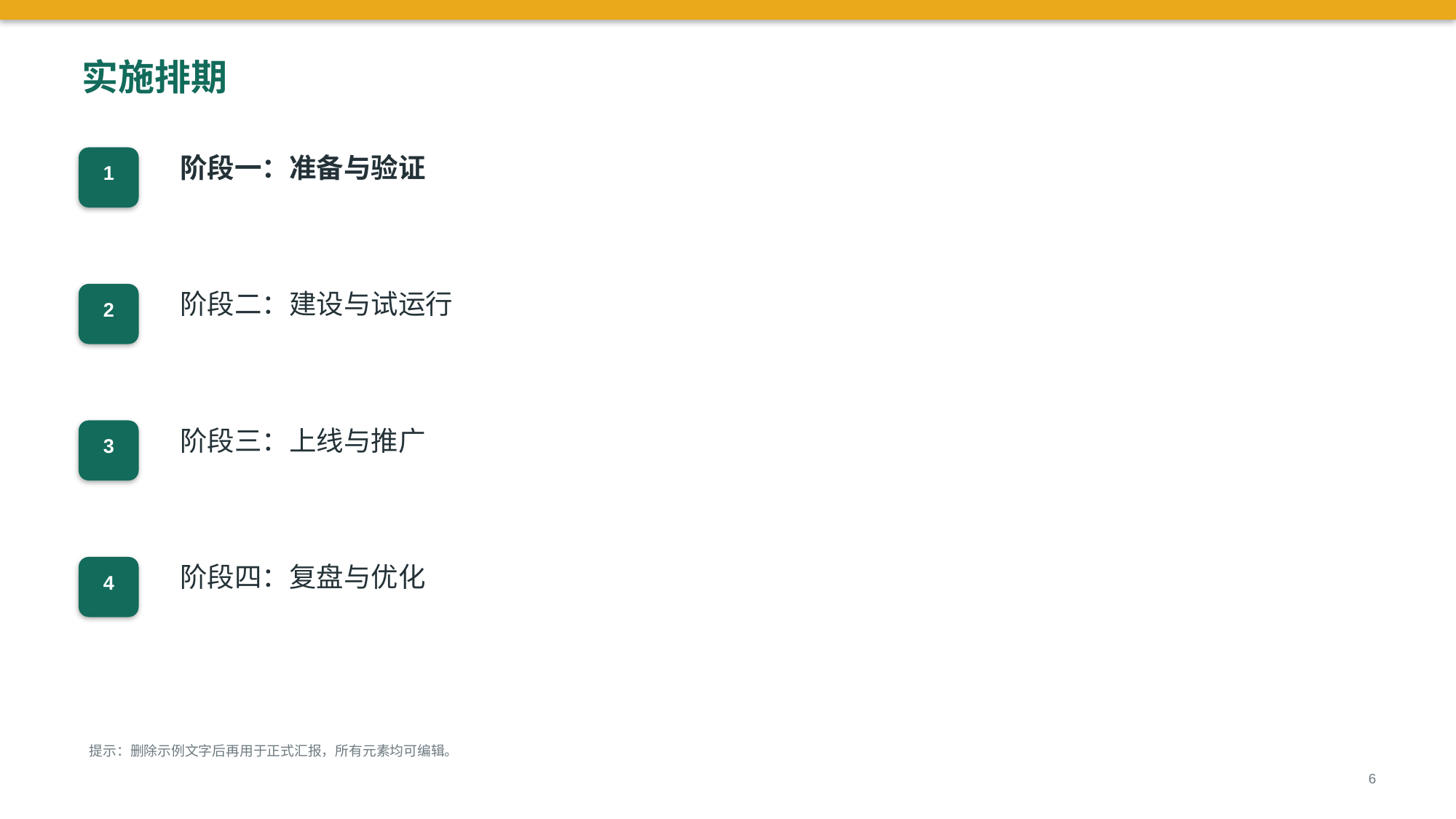

实施排期
阶段一：准备与验证

1
阶段二：建设与试运行

2
阶段三：上线与推广

3
阶段四：复盘与优化

4
提示：删除示例文字后再用于正式汇报，所有元素均可编辑。
6